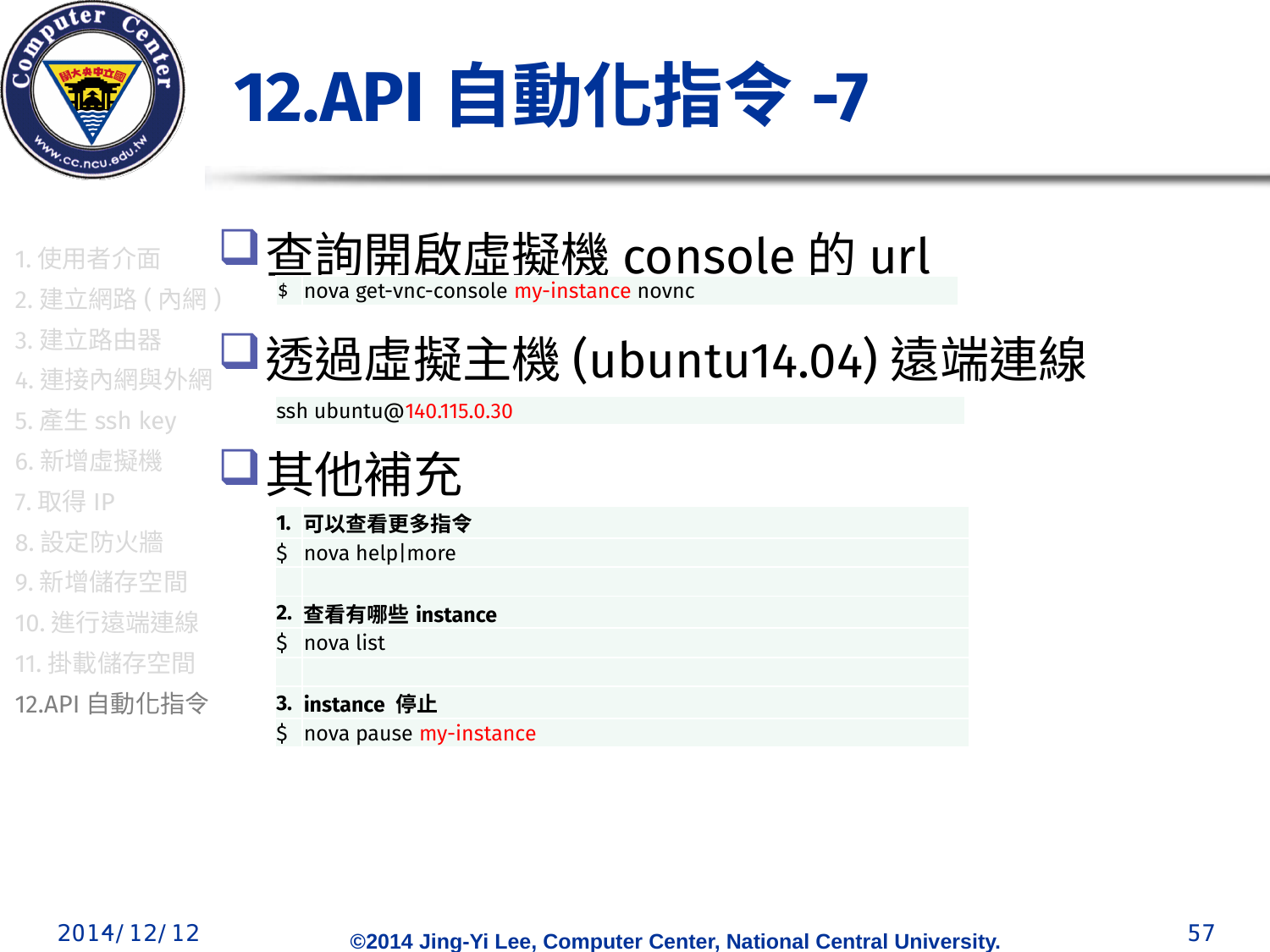

# 12.API自動化指令-7
查詢開啟虛擬機console的url

透過虛擬主機(ubuntu14.04)遠端連線

其他補充
1.使用者介面
2.建立網路(內網)
3.建立路由器
4.連接內網與外網
5.產生ssh key
6.新增虛擬機
7.取得IP
8.設定防火牆
9.新增儲存空間
10.進行遠端連線
11.掛載儲存空間
12.API自動化指令
| $ | nova get-vnc-console my-instance novnc |
| --- | --- |
| ssh ubuntu@140.115.0.30 |
| --- |
| 1. | 可以查看更多指令 |
| --- | --- |
| $ | nova help|more |
|  |  |
| 2. | 查看有哪些instance |
| $ | nova list |
|  |  |
| 3. | instance 停止 |
| $ | nova pause my-instance |
2014/12/12
57